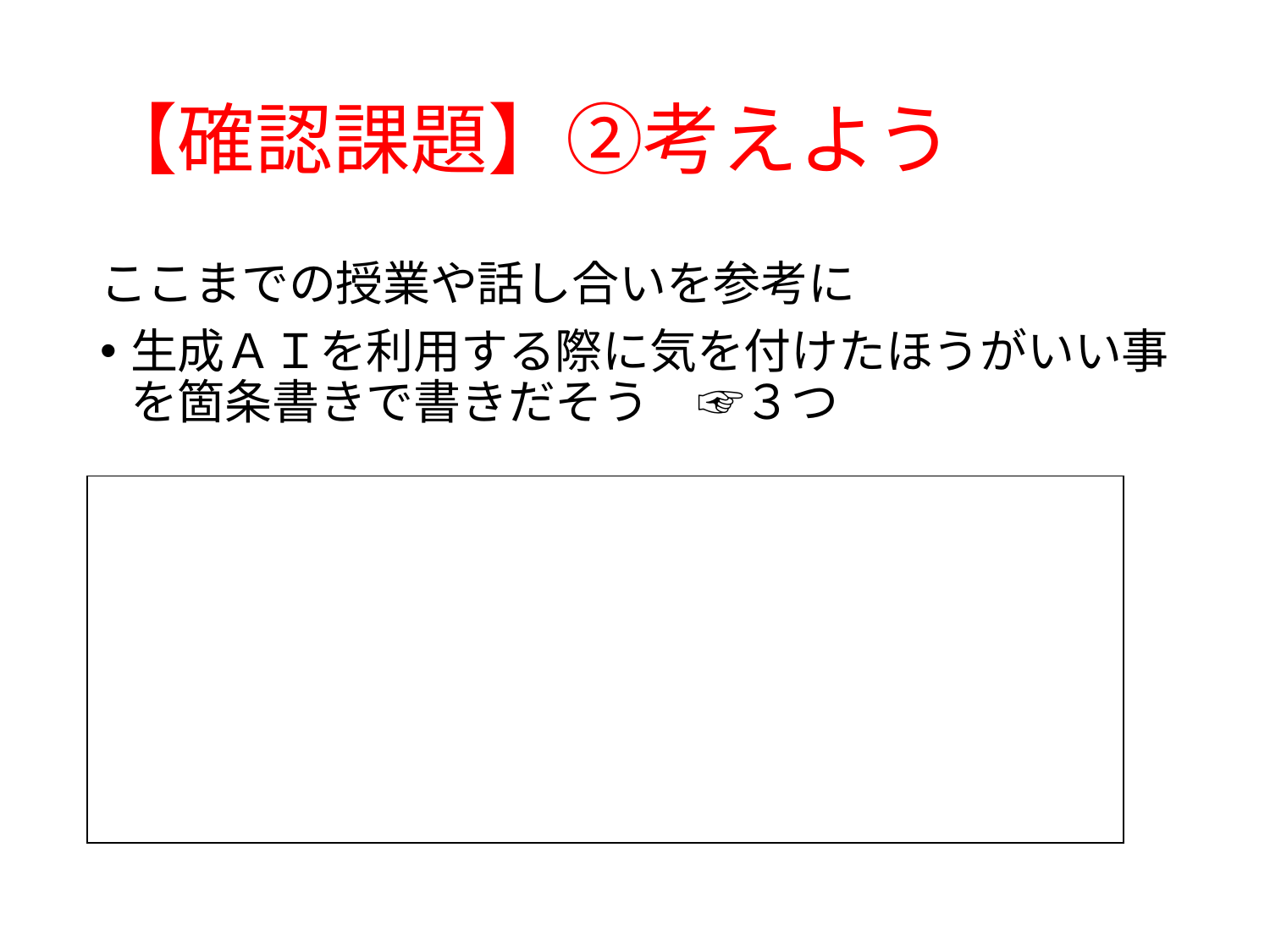

# 【確認課題】②考えよう
ここまでの授業や話し合いを参考に
生成ＡＩを利用する際に気を付けたほうがいい事を箇条書きで書きだそう　☞３つ

|  |
| --- |